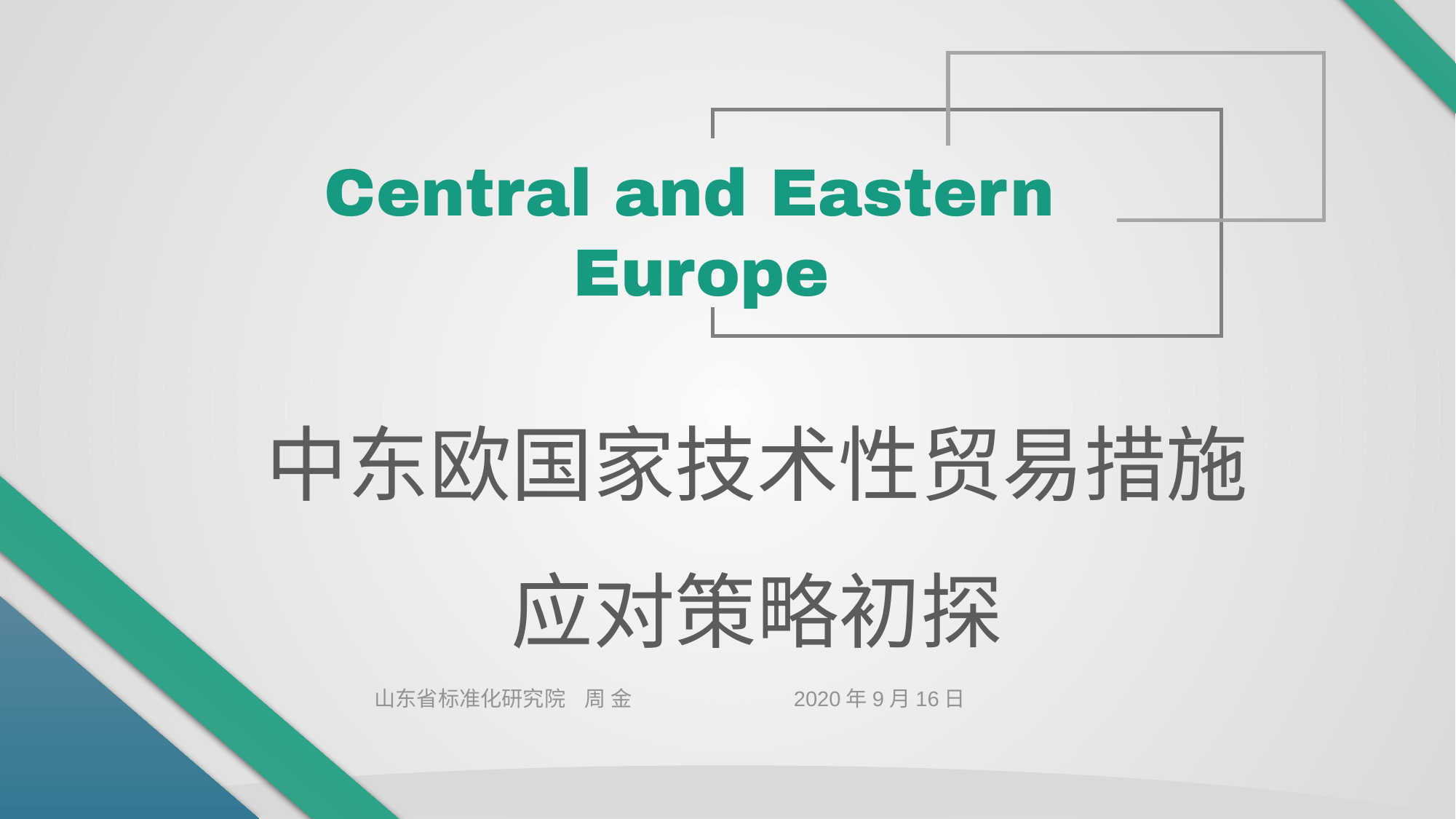

Central and Eastern
Europe
中东欧国家技术性贸易措施应对策略初探

山东省标准化研究院    周 金
2020年9月16日